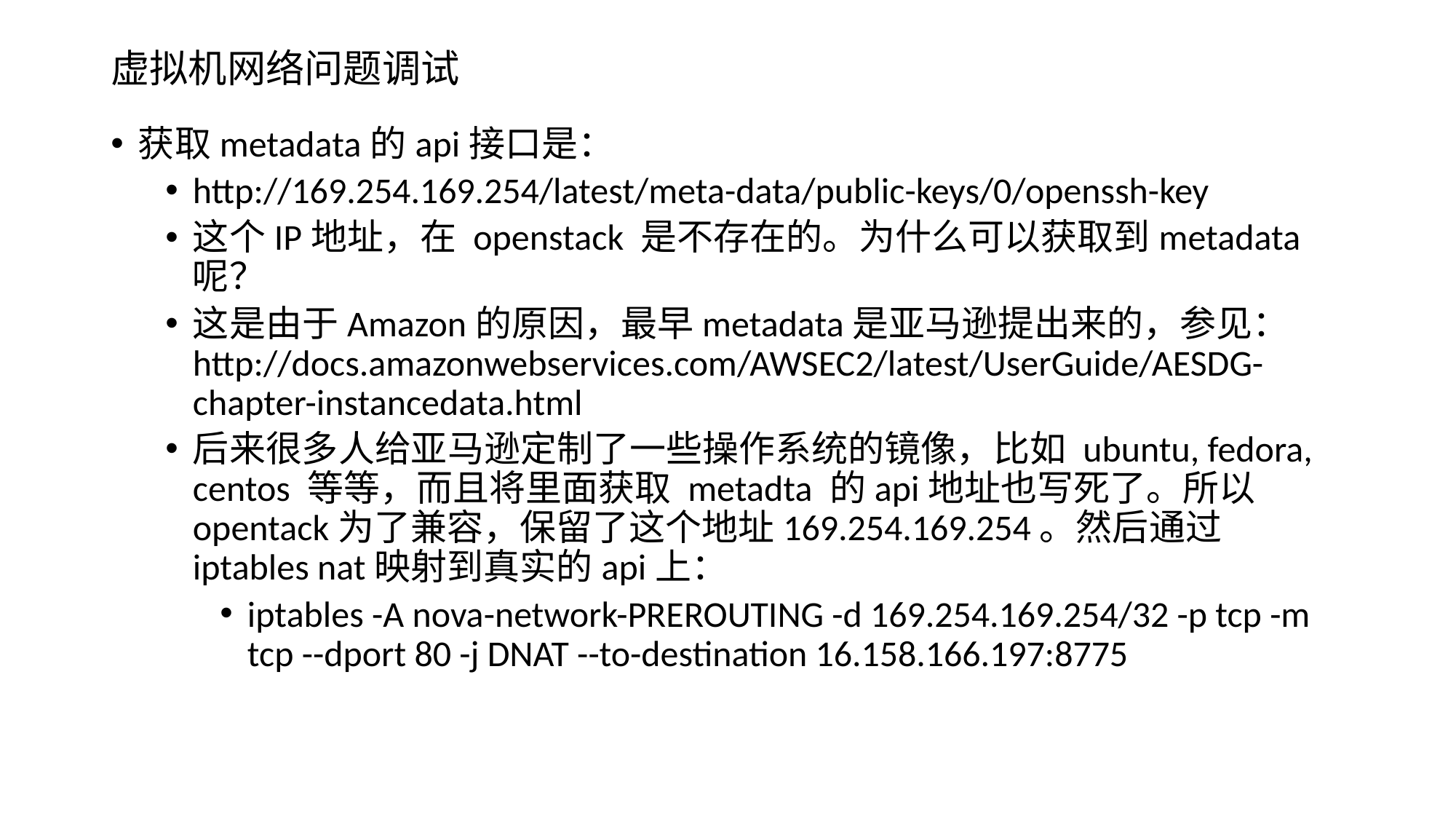

# 虚拟机网络问题调试
获取metadata的api接口是：
http://169.254.169.254/latest/meta-data/public-keys/0/openssh-key
这个IP地址，在 openstack 是不存在的。为什么可以获取到metadata呢？
这是由于Amazon的原因，最早metadata是亚马逊提出来的，参见：http://docs.amazonwebservices.com/AWSEC2/latest/UserGuide/AESDG-chapter-instancedata.html
后来很多人给亚马逊定制了一些操作系统的镜像，比如 ubuntu, fedora, centos 等等，而且将里面获取 metadta 的api地址也写死了。所以opentack为了兼容，保留了这个地址169.254.169.254。然后通过iptables nat映射到真实的api上：
iptables -A nova-network-PREROUTING -d 169.254.169.254/32 -p tcp -m tcp --dport 80 -j DNAT --to-destination 16.158.166.197:8775